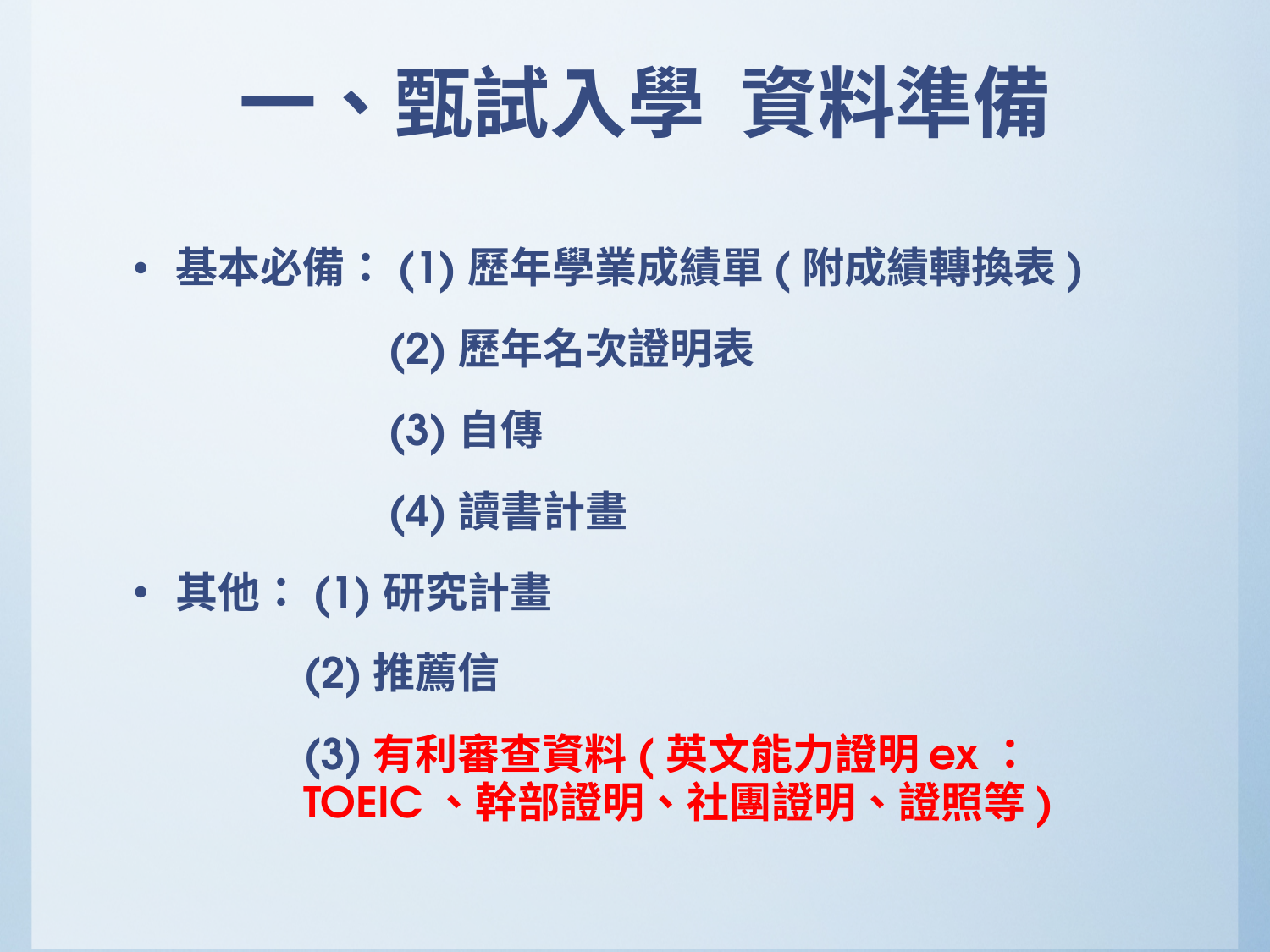

# 一、甄試入學  資料準備
基本必備：(1)歷年學業成績單(附成績轉換表)
(2)歷年名次證明表
(3)自傳
(4)讀書計畫
其他：(1)研究計畫
(2)推薦信
(3)有利審查資料(英文能力證明ex：TOEIC、幹部證明、社團證明、證照等)